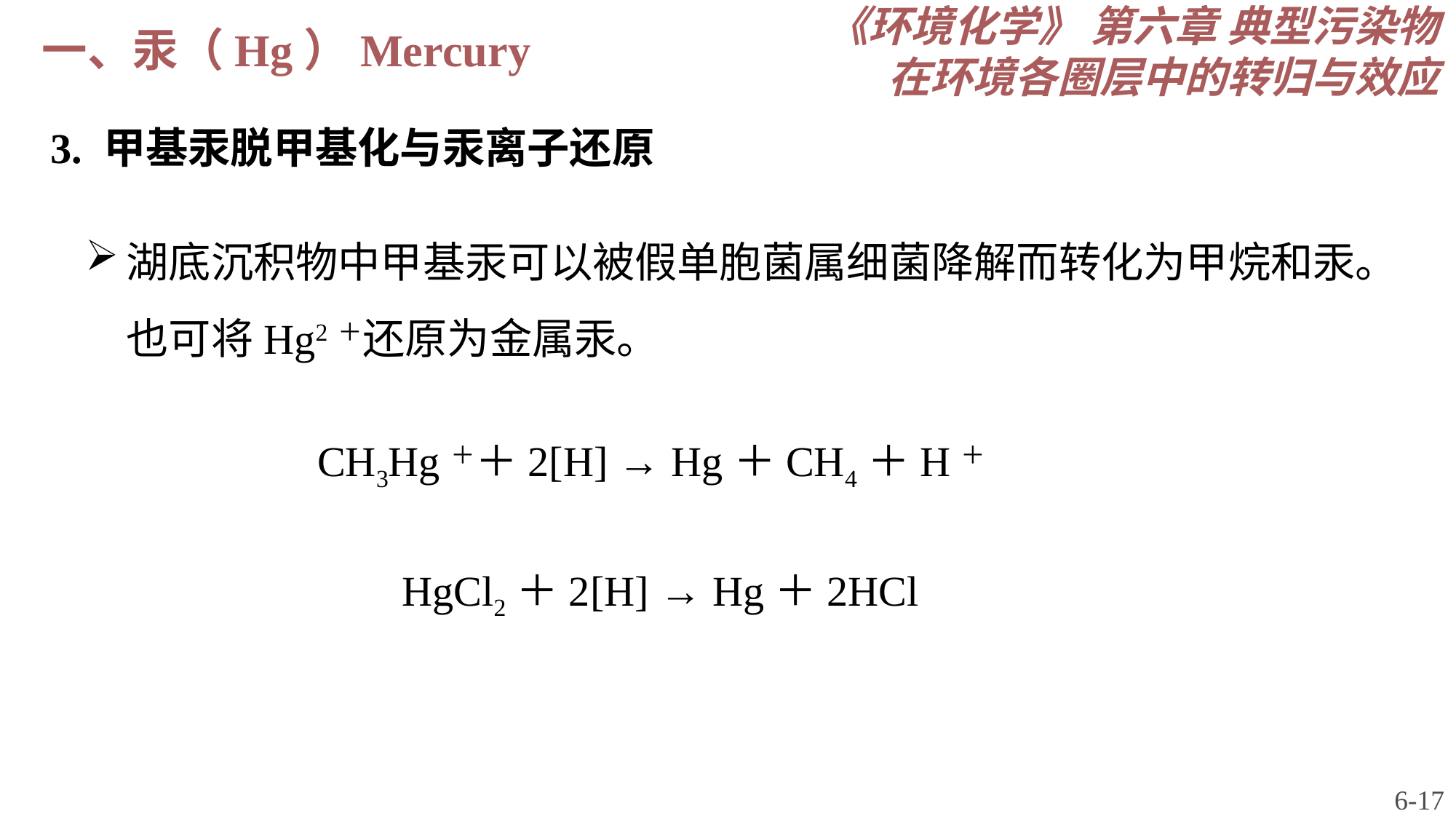

《环境化学》 第六章 典型污染物在环境各圈层中的转归与效应
一、汞（Hg）Mercury
3. 甲基汞脱甲基化与汞离子还原

湖底沉积物中甲基汞可以被假单胞菌属细菌降解而转化为甲烷和汞。也可将Hg2＋还原为金属汞。
                      CH3Hg＋＋2[H] → Hg＋CH4＋H＋
                              HgCl2＋2[H] → Hg＋2HCl
6-17